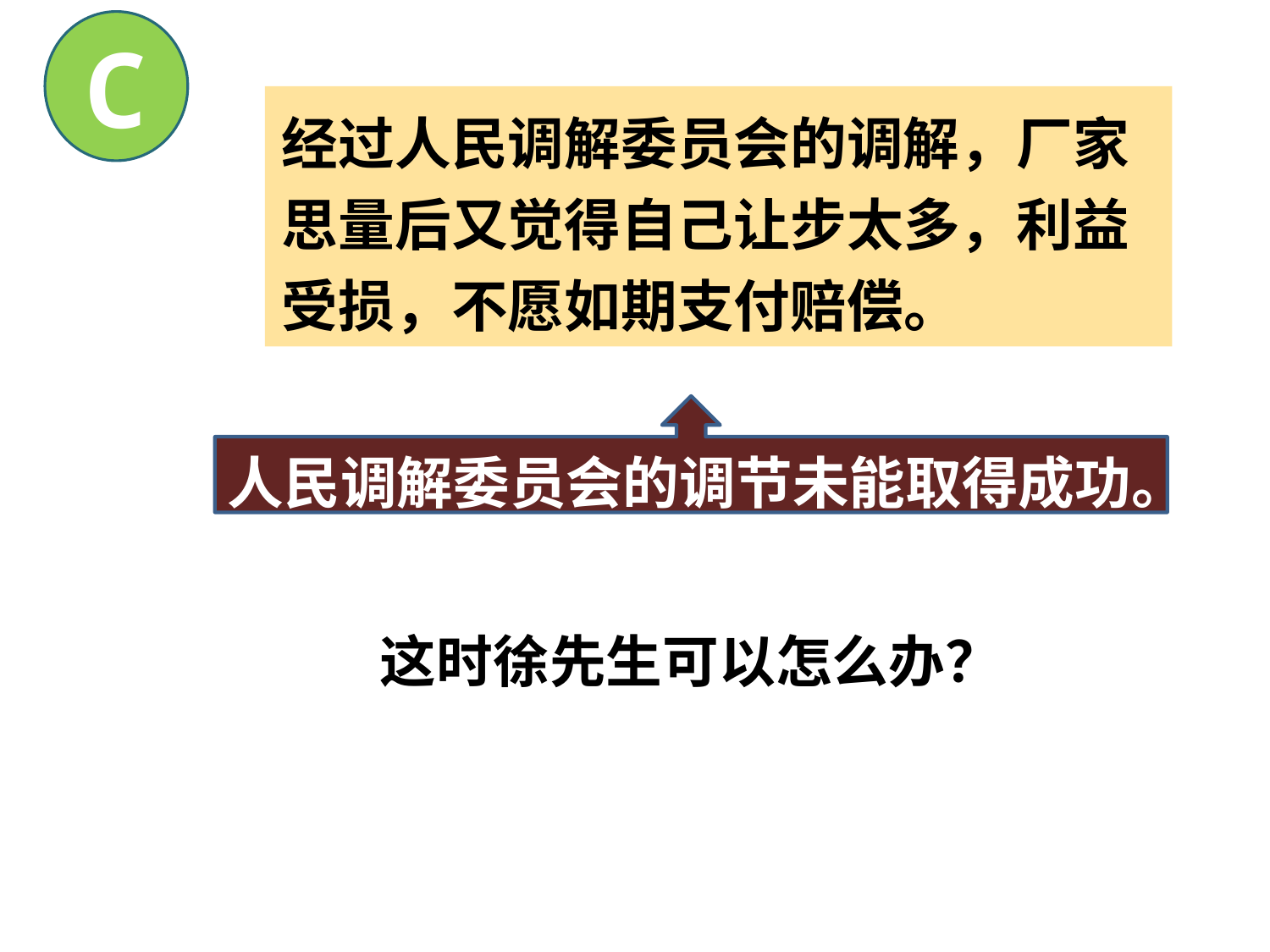

C
经过人民调解委员会的调解，厂家思量后又觉得自己让步太多，利益受损，不愿如期支付赔偿。
人民调解委员会的调节未能取得成功。
这时徐先生可以怎么办？